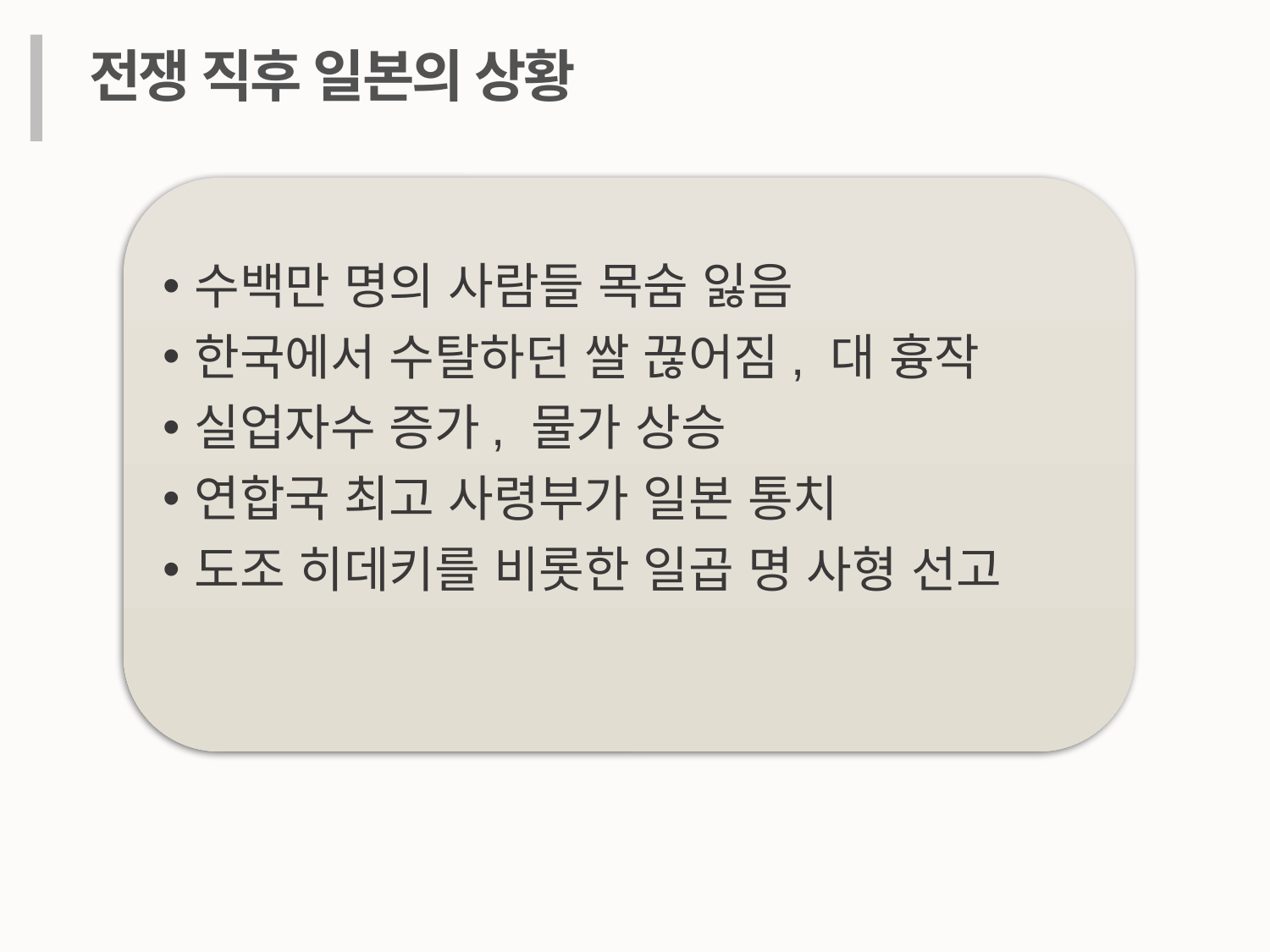

전쟁 직후 일본의 상황

수백만 명의 사람들 목숨 잃음
한국에서 수탈하던 쌀 끊어짐, 대 흉작
실업자수 증가, 물가 상승
연합국 최고 사령부가 일본 통치
도조 히데키를 비롯한 일곱 명 사형 선고